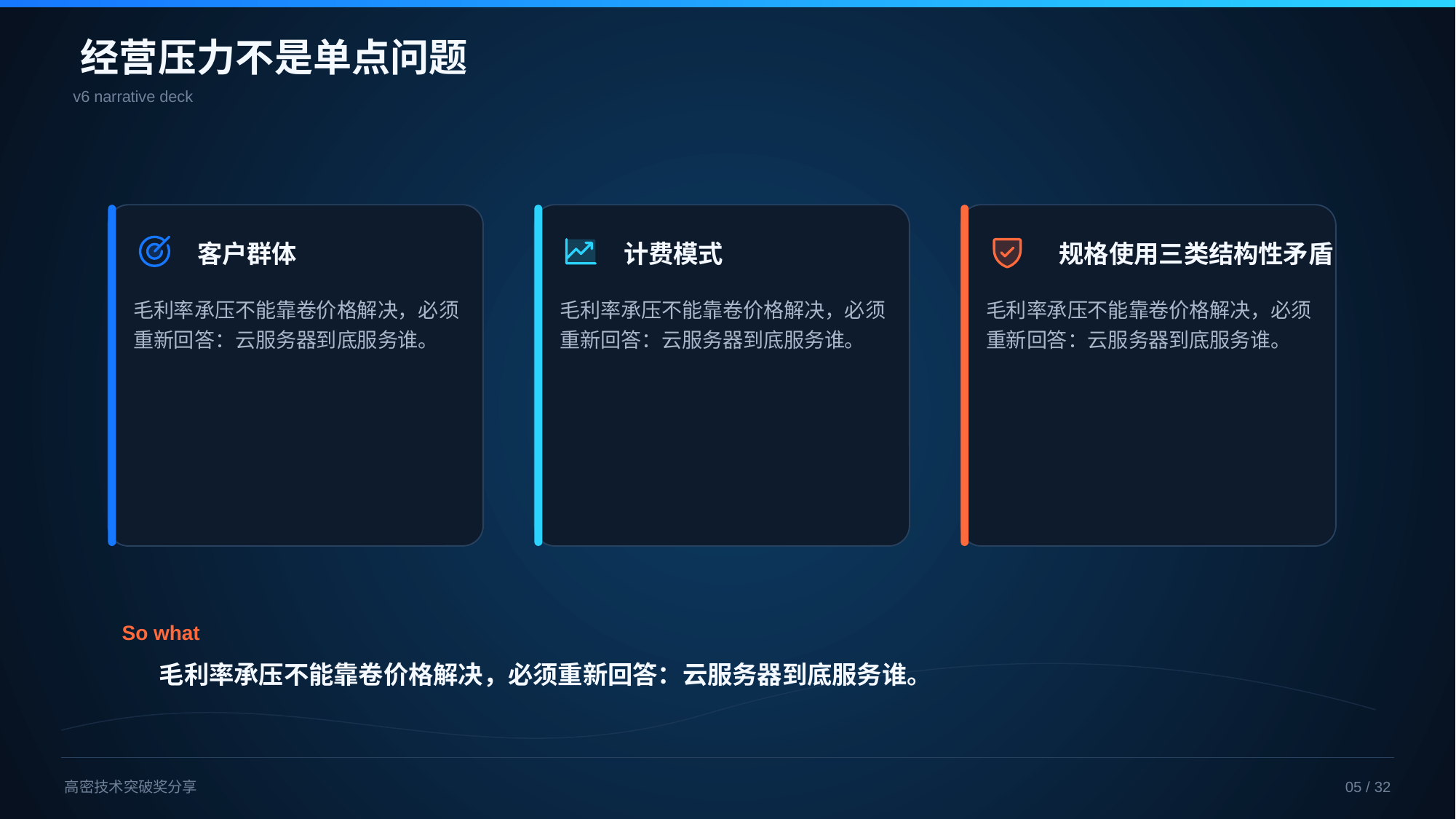

经营压力不是单点问题
v6 narrative deck

客户群体
毛利率承压不能靠卷价格解决，必须重新回答：云服务器到底服务谁。

计费模式

毛利率承压不能靠卷价格解决，必须重新回答：云服务器到底服务谁。

规格使用三类结构性矛盾

毛利率承压不能靠卷价格解决，必须重新回答：云服务器到底服务谁。
So what
毛利率承压不能靠卷价格解决，必须重新回答：云服务器到底服务谁。

高密技术突破奖分享
05 / 32